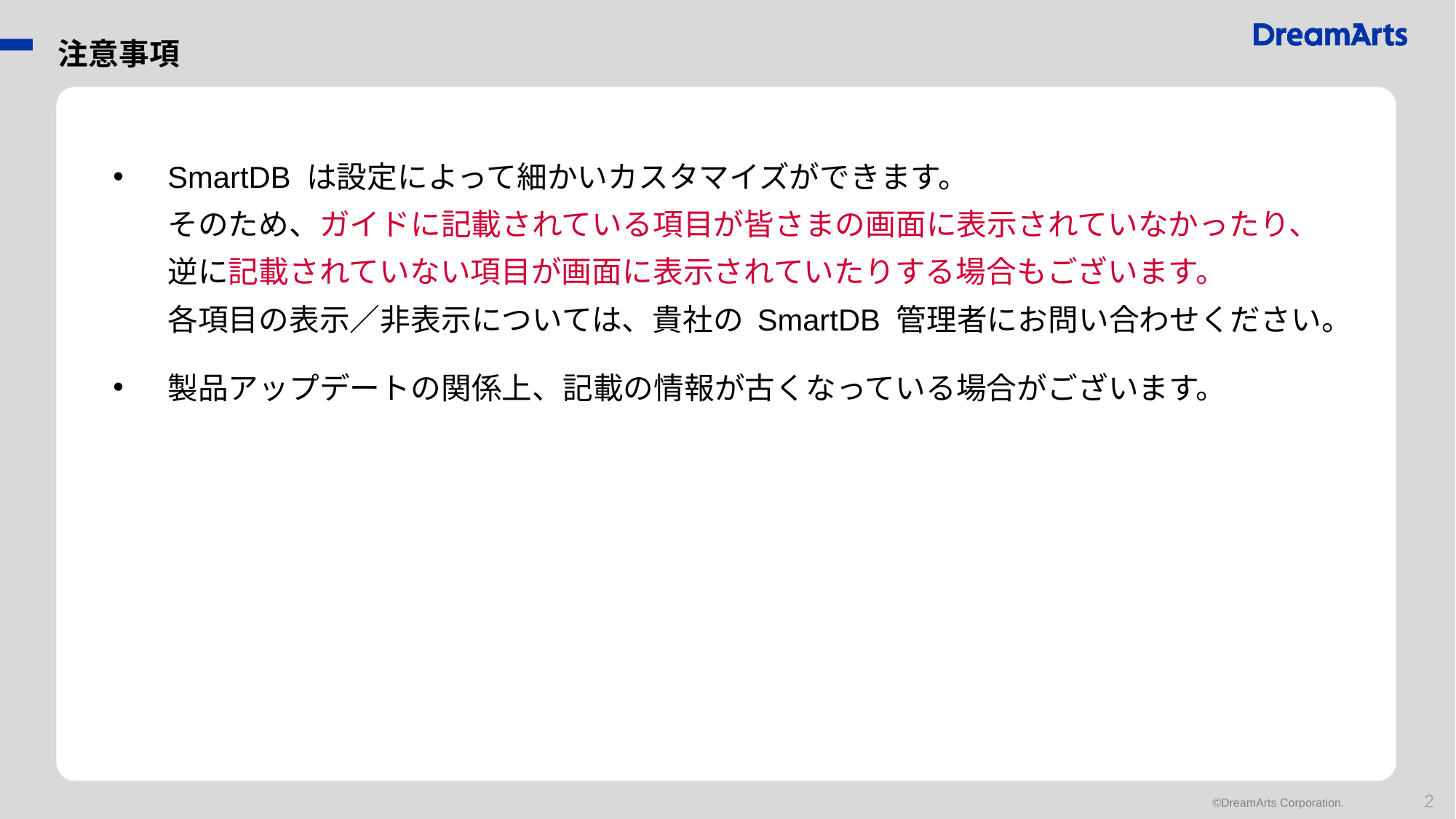

注意事項
SmartDB は設定によって細かいカスタマイズができます。
そのため、ガイドに記載されている項目が皆さまの画面に表示されていなかったり、
逆に記載されていない項目が画面に表示されていたりする場合もございます。
各項目の表示／非表示については、貴社の SmartDB 管理者にお問い合わせください。
製品アップデートの関係上、記載の情報が古くなっている場合がございます。
2